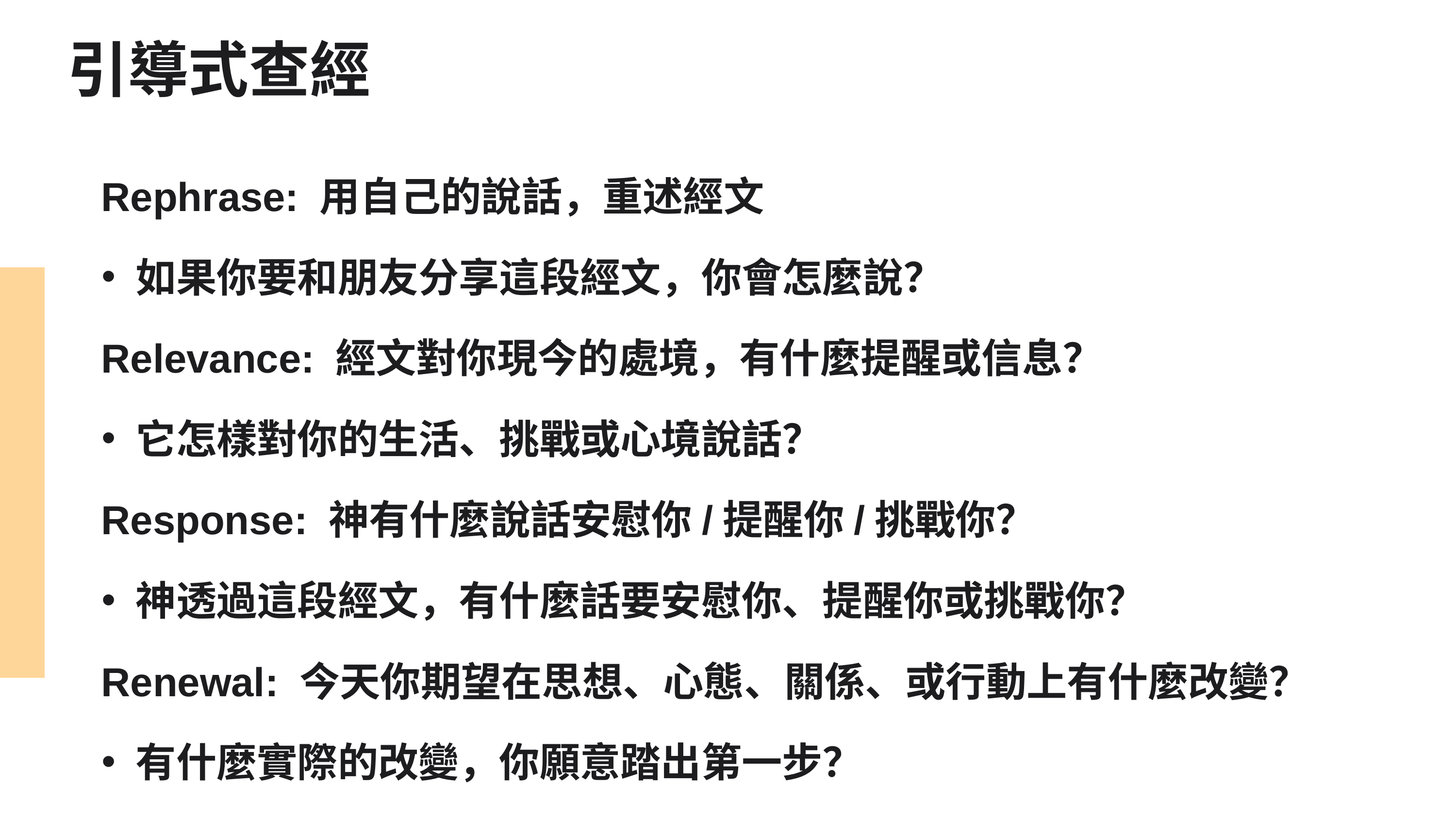

引導式查經
Rephrase: 用自己的說話，重述經文
如果你要和朋友分享這段經文，你會怎麼說？
Relevance: 經文對你現今的處境，有什麼提醒或信息？
它怎樣對你的生活、挑戰或心境說話？
Response: 神有什麼說話安慰你/提醒你/挑戰你？
神透過這段經文，有什麼話要安慰你、提醒你或挑戰你？
Renewal: 今天你期望在思想、心態、關係、或行動上有什麼改變？
有什麼實際的改變，你願意踏出第一步？